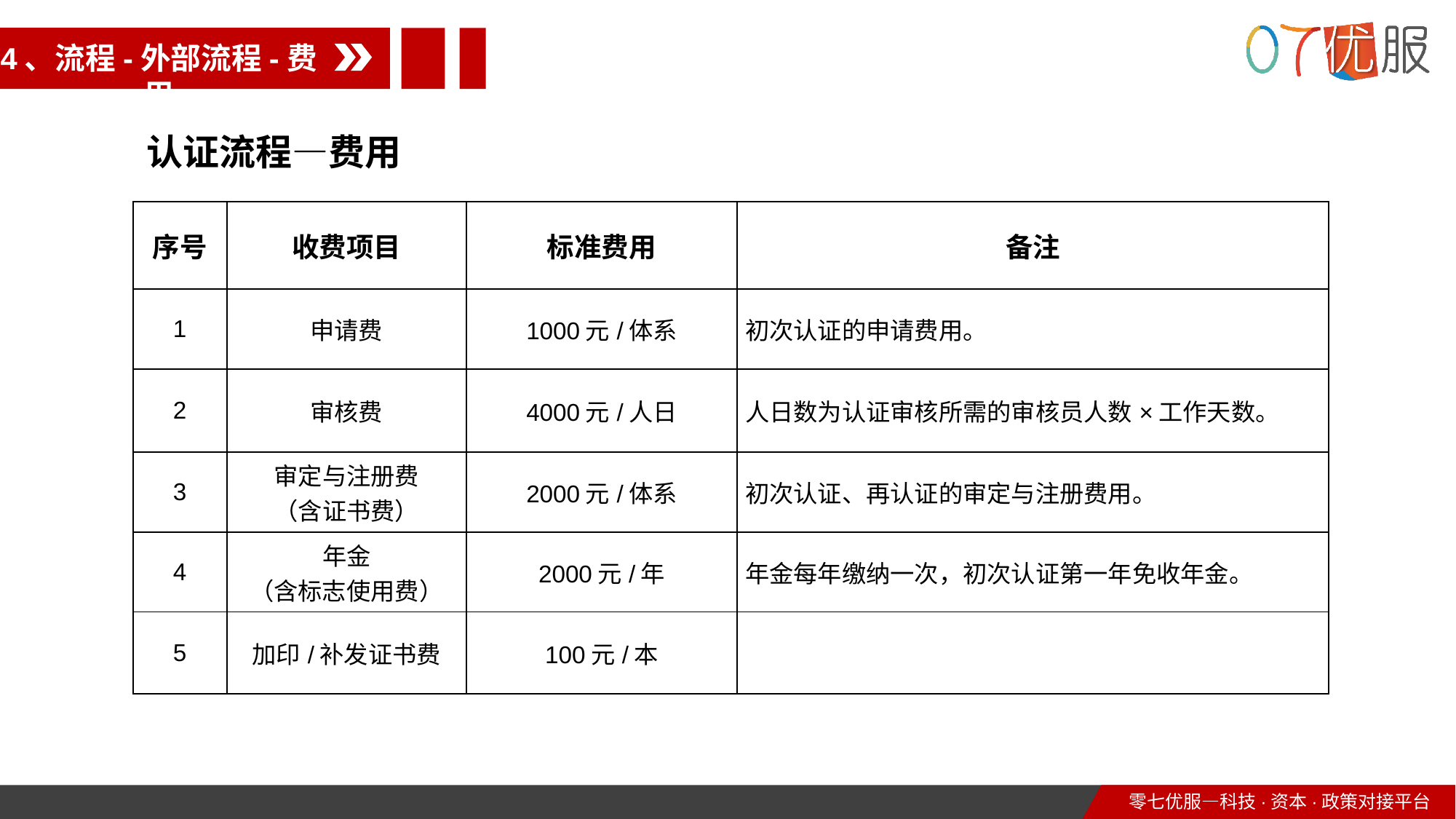

4、流程-外部流程-费用
认证流程—费用
| 序号 | 收费项目 | 标准费用 | 备注 |
| --- | --- | --- | --- |
| 1 | 申请费 | 1000元/体系 | 初次认证的申请费用。 |
| 2 | 审核费 | 4000元/人日 | 人日数为认证审核所需的审核员人数×工作天数。 |
| 3 | 审定与注册费 （含证书费） | 2000元/体系 | 初次认证、再认证的审定与注册费用。 |
| 4 | 年金 （含标志使用费） | 2000元/年 | 年金每年缴纳一次，初次认证第一年免收年金。 |
| 5 | 加印/补发证书费 | 100元/本 |  |